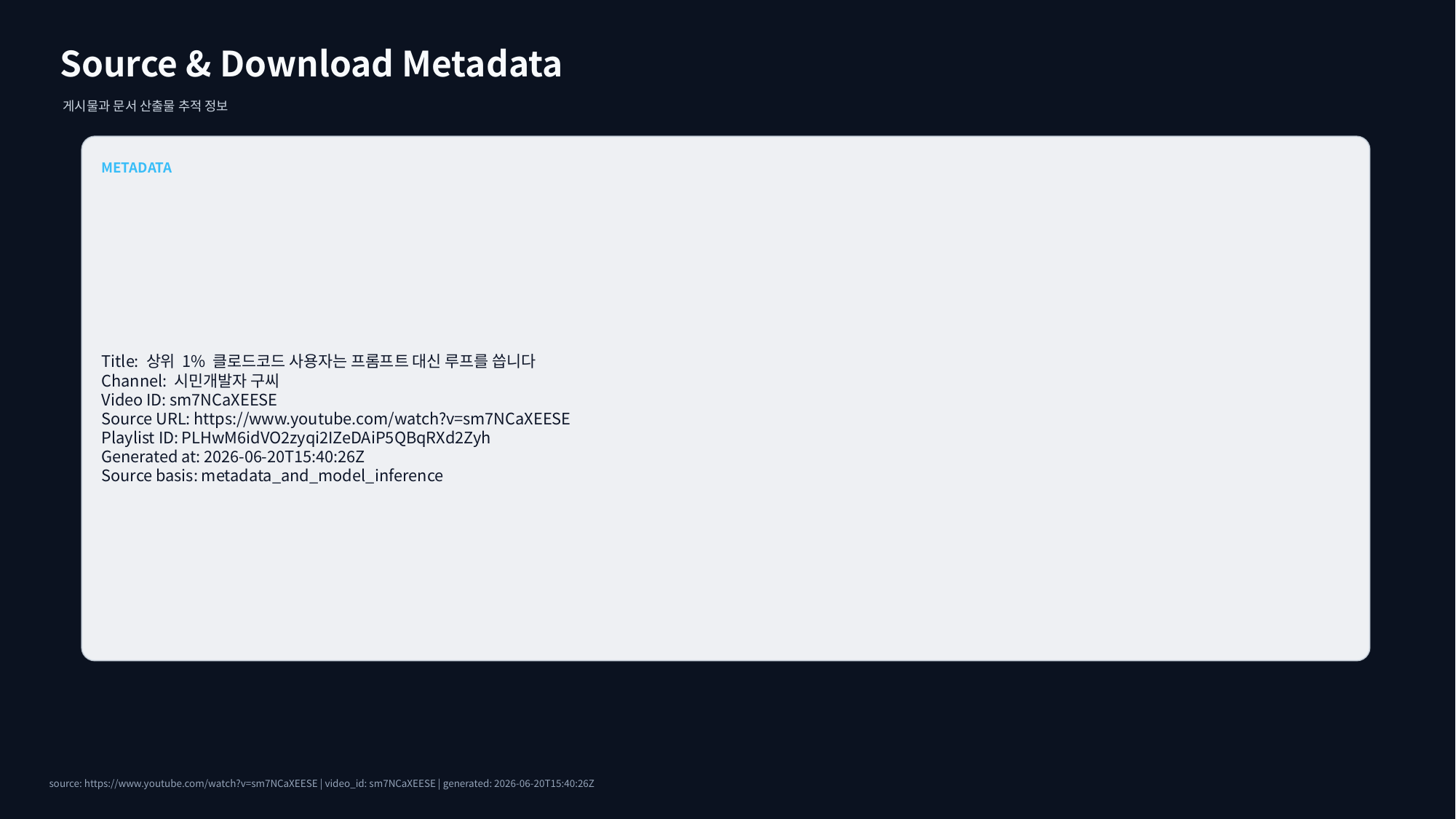

Source & Download Metadata
게시물과 문서 산출물 추적 정보

METADATA
Title: 상위 1% 클로드코드 사용자는 프롬프트 대신 루프를 씁니다
Channel: 시민개발자 구씨
Video ID: sm7NCaXEESE
Source URL: https://www.youtube.com/watch?v=sm7NCaXEESE
Playlist ID: PLHwM6idVO2zyqi2IZeDAiP5QBqRXd2Zyh
Generated at: 2026-06-20T15:40:26Z
Source basis: metadata_and_model_inference
source: https://www.youtube.com/watch?v=sm7NCaXEESE | video_id: sm7NCaXEESE | generated: 2026-06-20T15:40:26Z